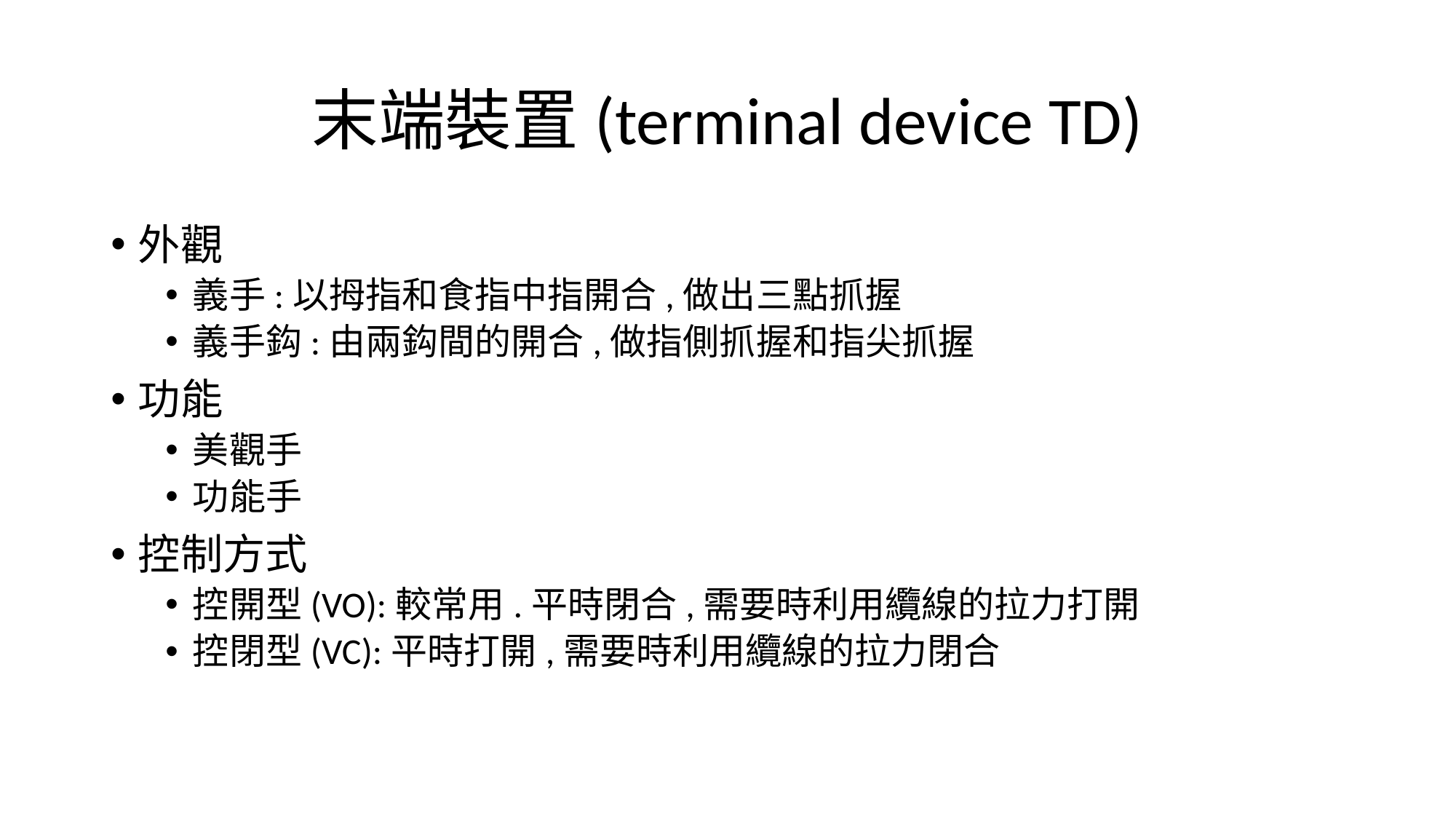

# 末端裝置(terminal device TD)
外觀
義手:以拇指和食指中指開合,做出三點抓握
義手鈎:由兩鈎間的開合,做指側抓握和指尖抓握
功能
美觀手
功能手
控制方式
控開型(VO):較常用.平時閉合,需要時利用纜線的拉力打開
控閉型(VC):平時打開,需要時利用纜線的拉力閉合